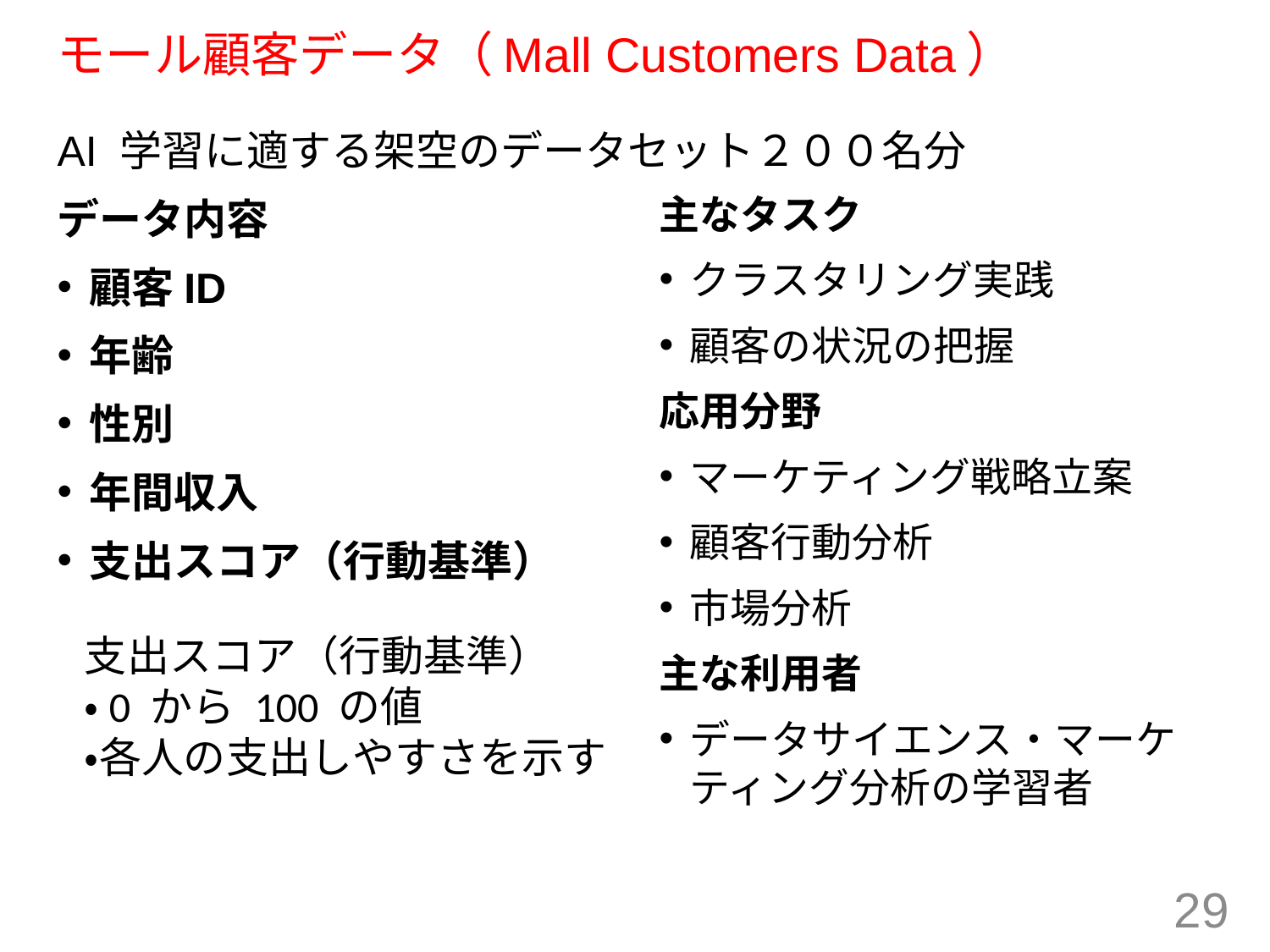

# モール顧客データ（Mall Customers Data）
AI 学習に適する架空のデータセット２００名分
データ内容
顧客ID
年齢
性別
年間収入
支出スコア（行動基準）
主なタスク
クラスタリング実践
顧客の状況の把握
応用分野
マーケティング戦略立案
顧客行動分析
市場分析
主な利用者
データサイエンス・マーケティング分析の学習者
支出スコア（行動基準）
・0 から 100 の値
・各人の支出しやすさを示す

29